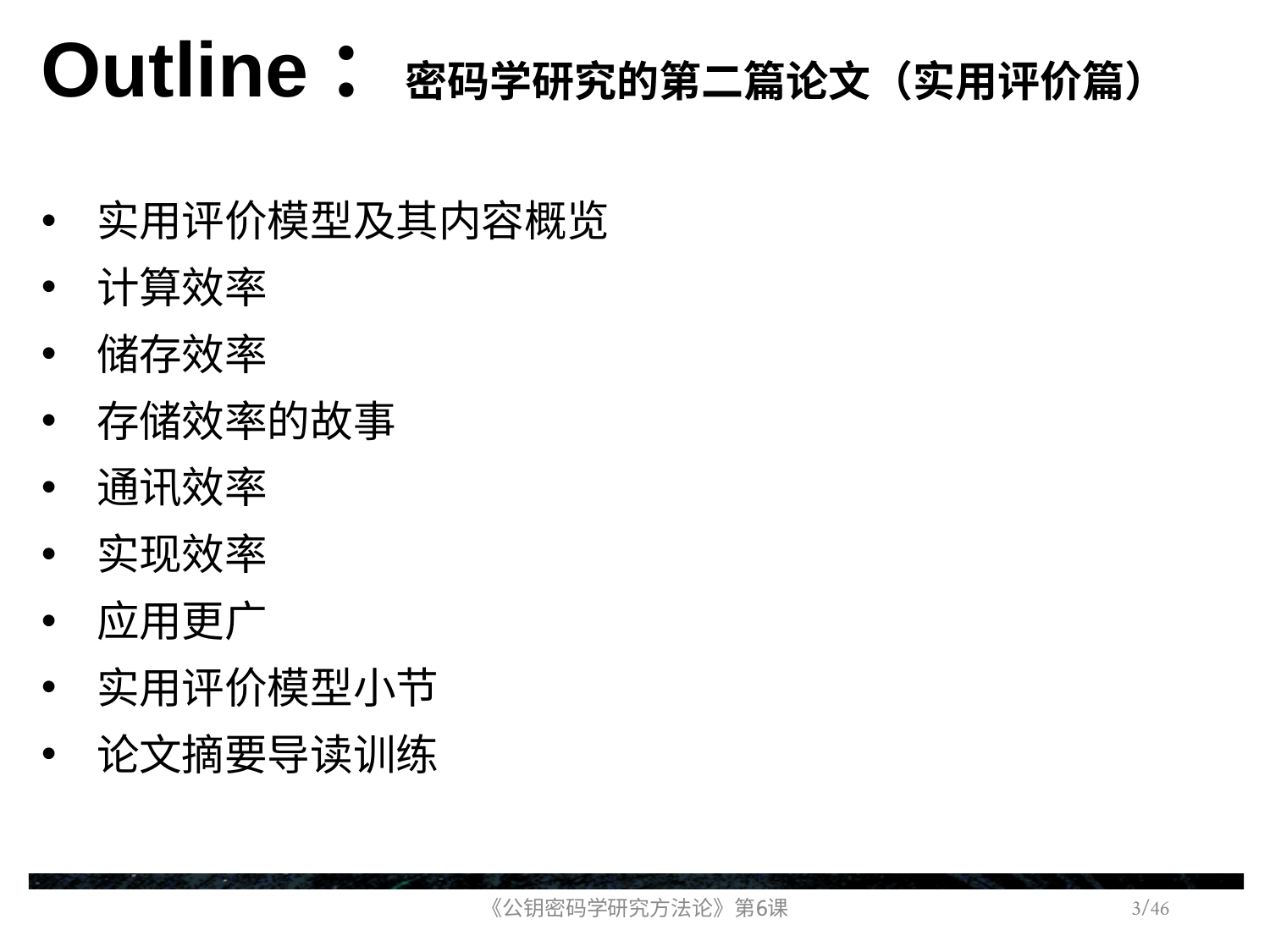

# Outline：密码学研究的第二篇论文（实用评价篇）
实用评价模型及其内容概览
计算效率
储存效率
存储效率的故事
通讯效率
实现效率
应用更广
实用评价模型小节
论文摘要导读训练
《公钥密码学研究方法论》第6课
3/46